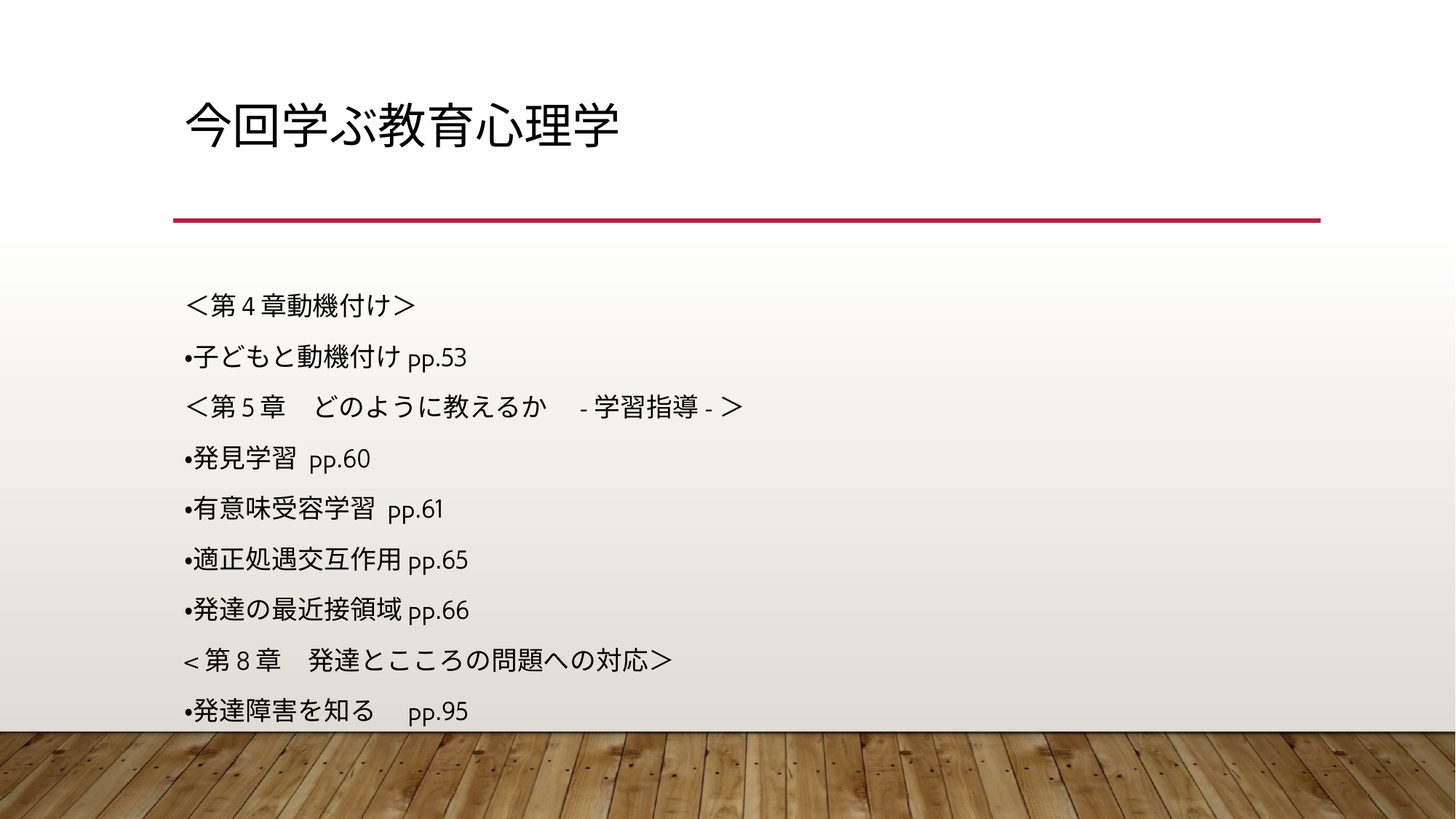

# 今回学ぶ教育心理学

＜第4章動機付け＞
・子どもと動機付けpp.53
＜第5章　どのように教えるか　-学習指導-＞
・発見学習 pp.60
・有意味受容学習 pp.61
・適正処遇交互作用pp.65
・発達の最近接領域pp.66
<第8章　発達とこころの問題への対応＞
・発達障害を知る　pp.95